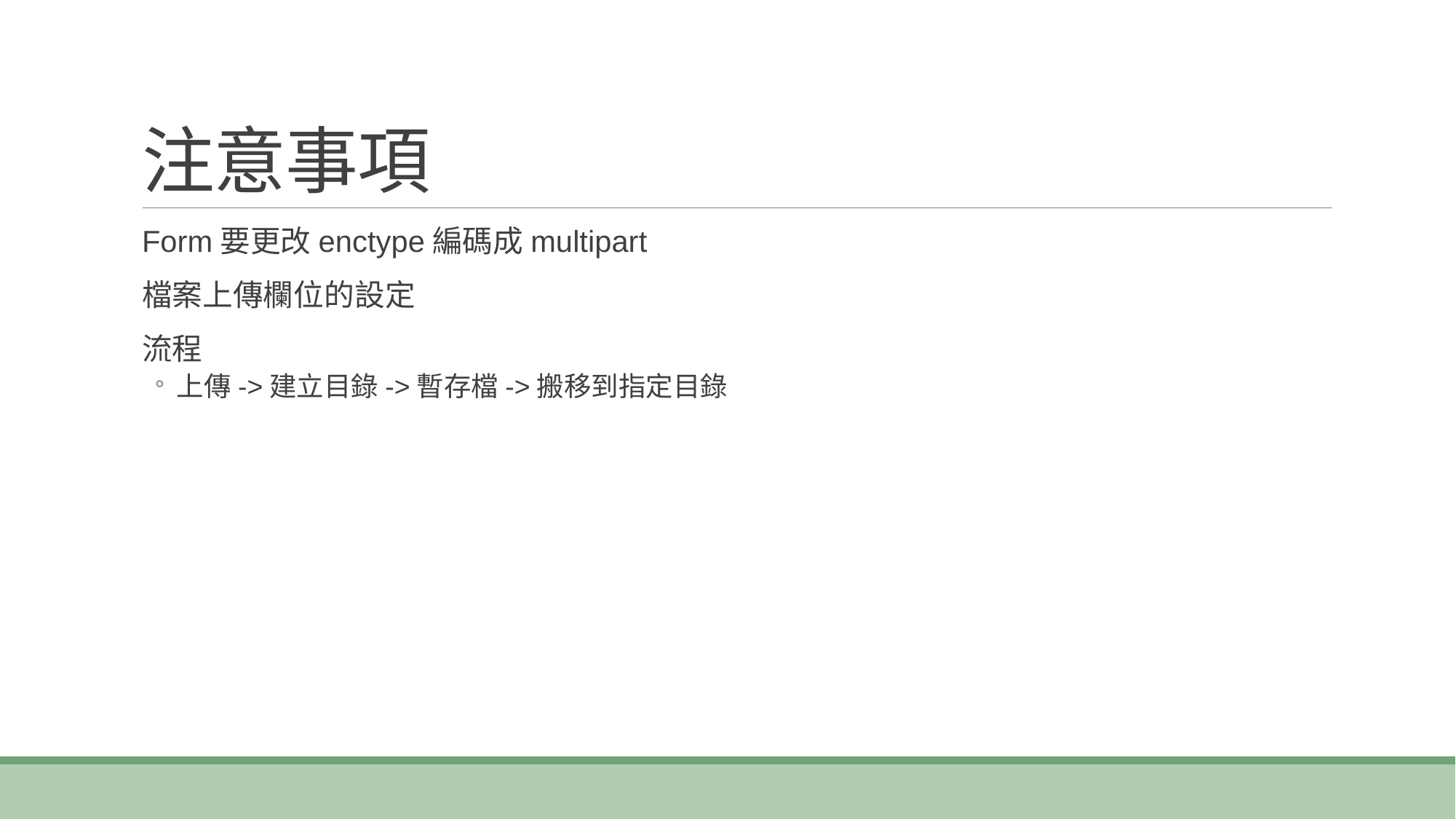

# 注意事項
Form要更改enctype編碼成multipart
檔案上傳欄位的設定
流程
上傳->建立目錄->暫存檔->搬移到指定目錄